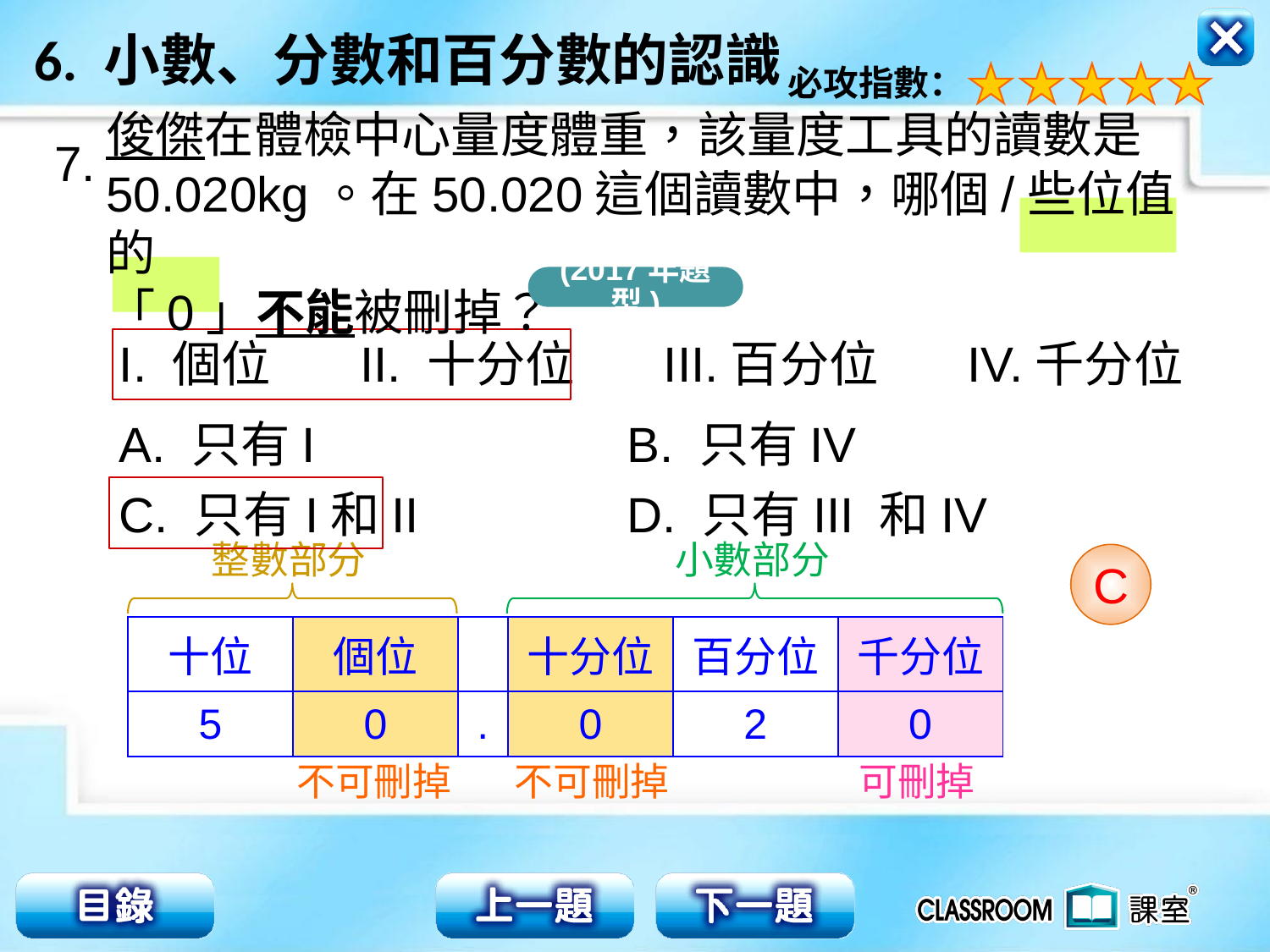

7.
俊傑在體檢中心量度體重，該量度工具的讀數是
50.020kg。在50.020這個讀數中，哪個/些位值的
「0」不能被刪掉？

(2017年題型)
I. 個位       II. 十分位       III.百分位       IV.千分位
A. 只有I 			B. 只有IV
C. 只有I和II 		D. 只有III 和IV

整數部分
小數部分

C
| 十位 | 個位 |  | 十分位 | 百分位 | 千分位 |
| --- | --- | --- | --- | --- | --- |
| 5 | 0 | . | 0 | 2 | 0 |

可刪掉
不可刪掉
不可刪掉